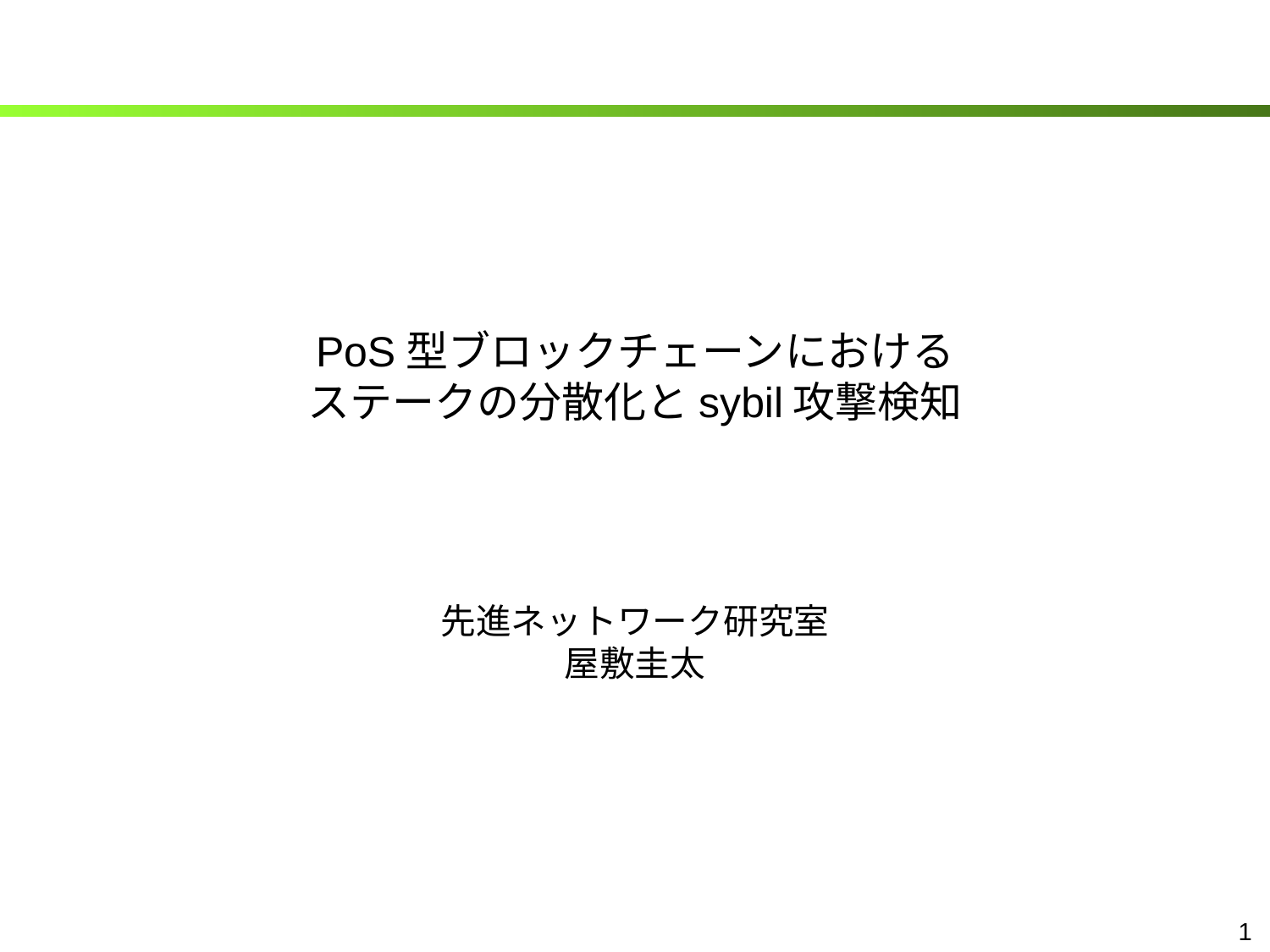

# PoS型ブロックチェーンにおける ステークの分散化とsybil攻撃検知
先進ネットワーク研究室
屋敷圭太
1